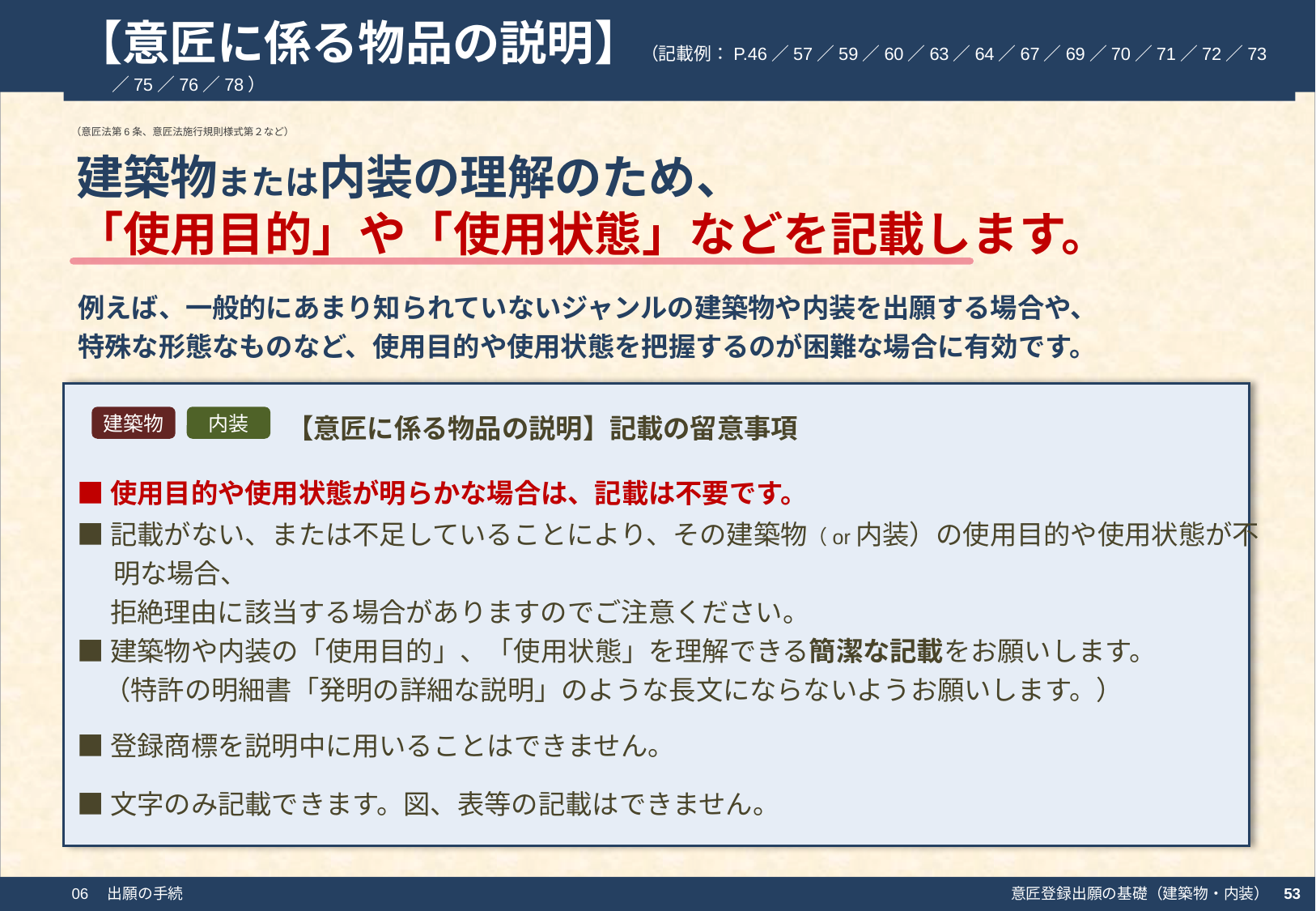

【意匠に係る物品の説明】（記載例：P.46／57／59／60／63／64／67／69／70／71／72／73／75／76／78）
（意匠法第6条、意匠法施行規則様式第２など）
建築物または内装の理解のため、
「使用目的」や「使用状態」などを記載します。
例えば、一般的にあまり知られていないジャンルの建築物や内装を出願する場合や、
特殊な形態なものなど、使用目的や使用状態を把握するのが困難な場合に有効です。

【意匠に係る物品の説明】記載の留意事項
建築物
内装
■使用目的や使用状態が明らかな場合は、記載は不要です。
■記載がない、または不足していることにより、その建築物（or内装）の使用目的や使用状態が不明な場合、
　 拒絶理由に該当する場合がありますのでご注意ください。
■建築物や内装の「使用目的」、「使用状態」を理解できる簡潔な記載をお願いします。
　（特許の明細書「発明の詳細な説明」のような長文にならないようお願いします。）
■登録商標を説明中に用いることはできません。
■文字のみ記載できます。図、表等の記載はできません。

53
06　出願の手続
意匠登録出願の基礎（建築物・内装）